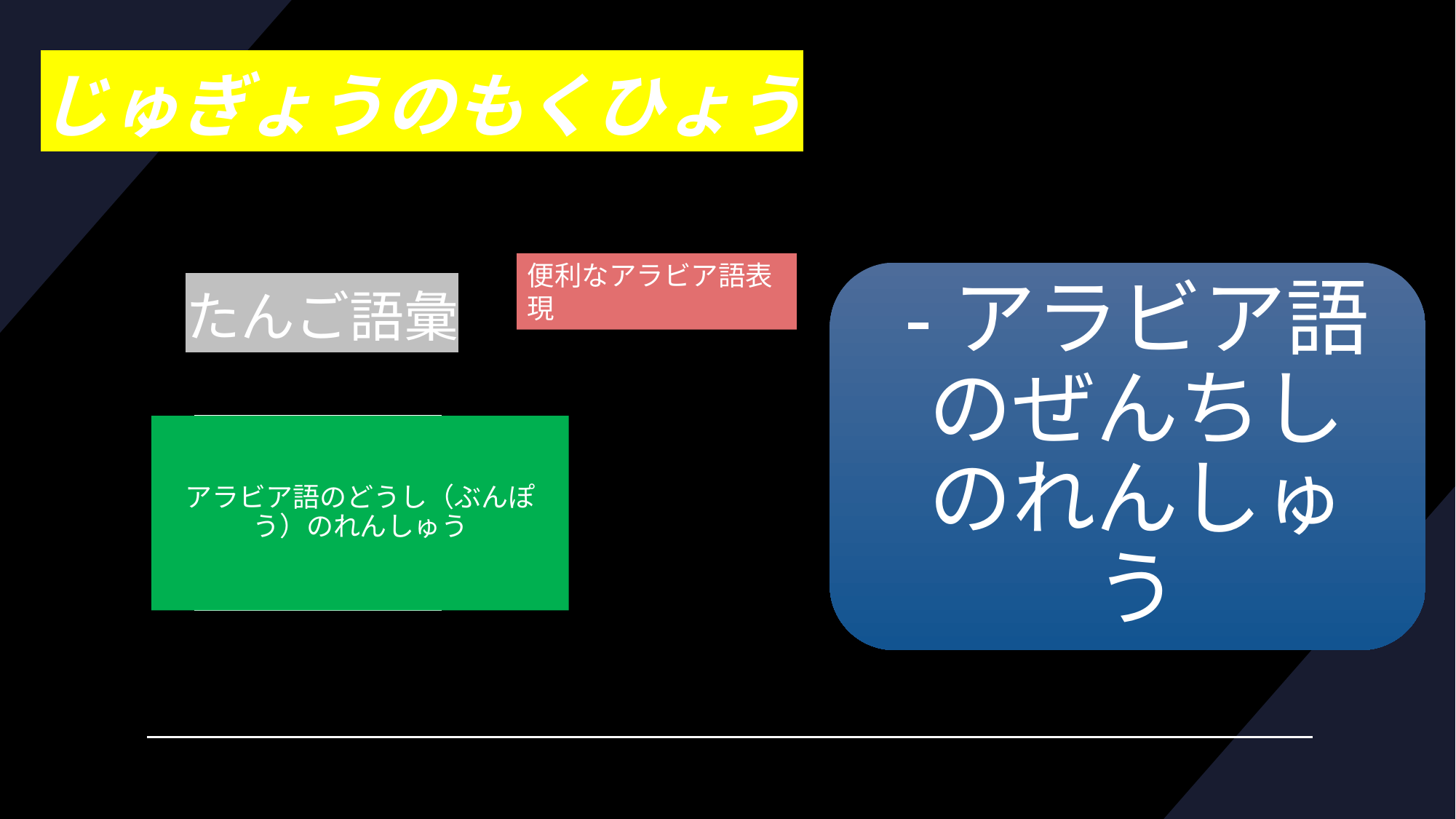

# じゅぎょうのもくひょう
-アラビア語のぜんちしのれんしゅう
便利なアラビア語表現
たんご語彙
アラビア語のどうし（ぶんぽう）のれんしゅう